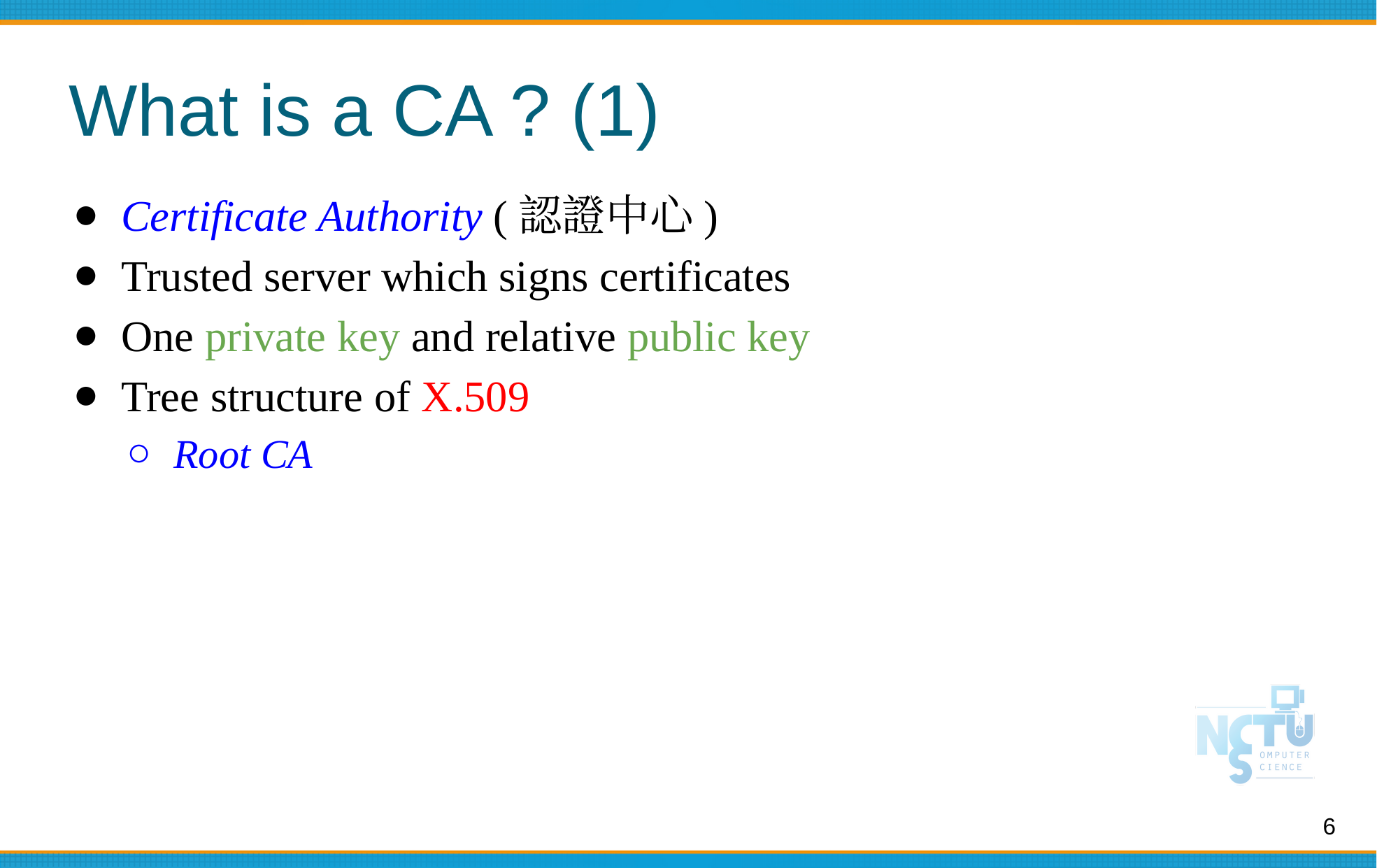

# What is a CA ? (1)
Certificate Authority (認證中心)
Trusted server which signs certificates
One private key and relative public key
Tree structure of X.509
Root CA
6